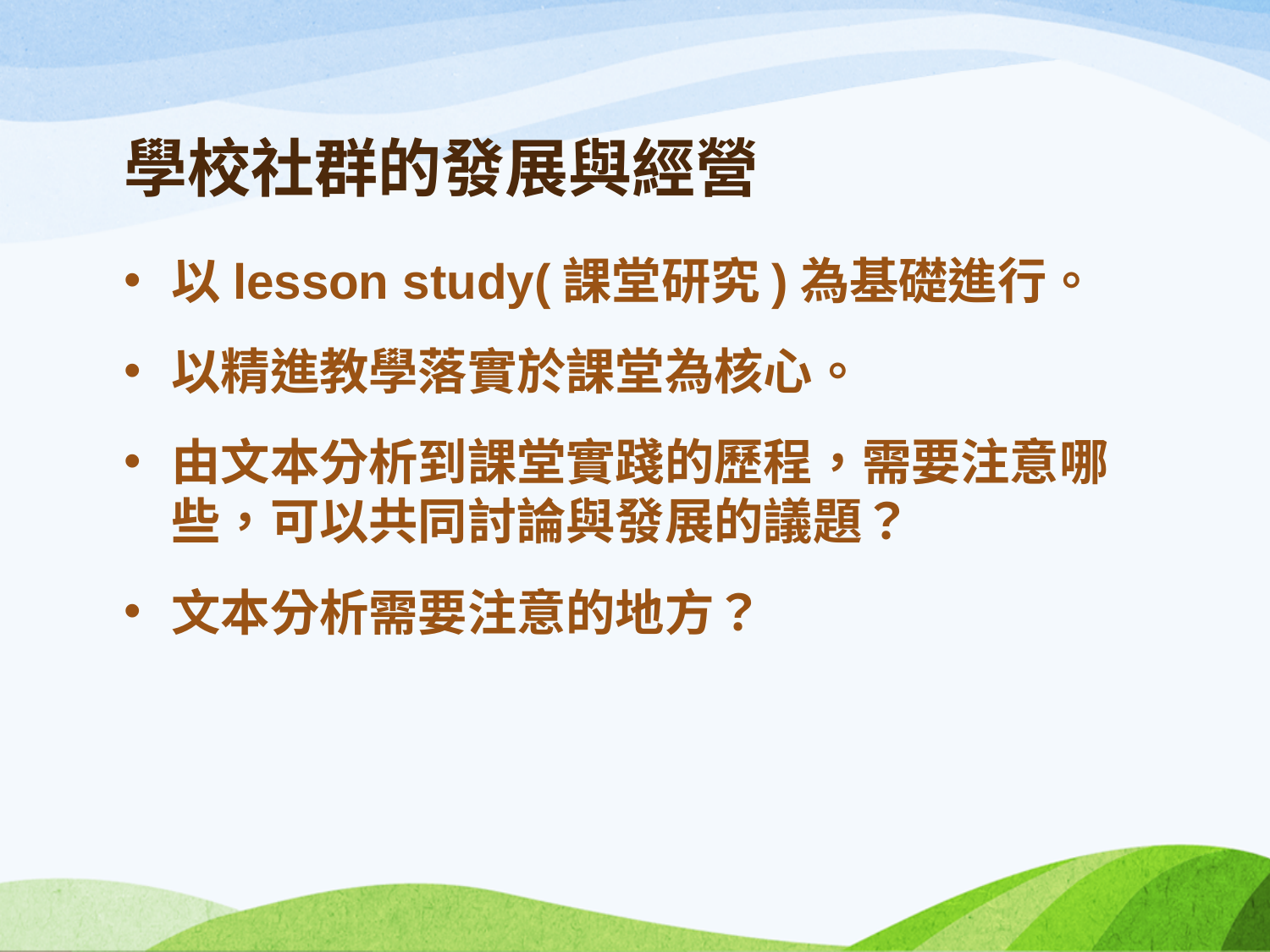

# 學校社群的發展與經營
以lesson study(課堂研究)為基礎進行。
以精進教學落實於課堂為核心。
由文本分析到課堂實踐的歷程，需要注意哪些，可以共同討論與發展的議題？
文本分析需要注意的地方？